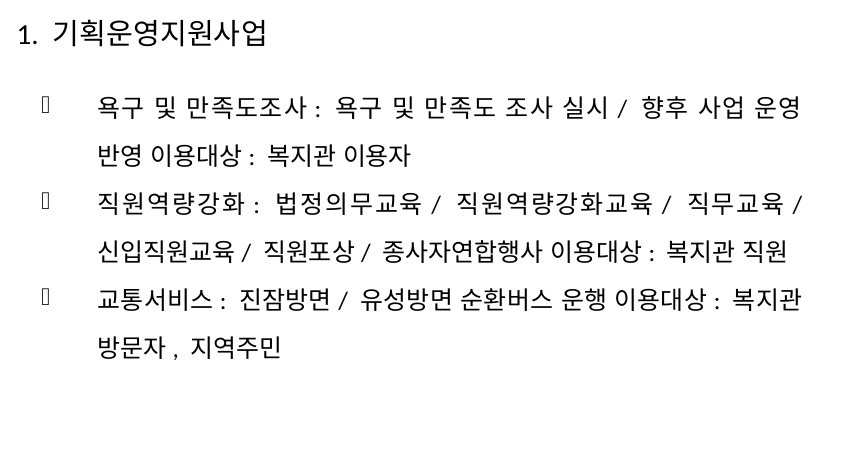

# 1. 기획운영지원사업
욕구 및 만족도조사: 욕구 및 만족도 조사 실시/ 향후 사업 운영 반영 이용대상: 복지관 이용자
직원역량강화: 법정의무교육/ 직원역량강화교육/ 직무교육/ 신입직원교육/ 직원포상/ 종사자연합행사 이용대상: 복지관 직원
교통서비스: 진잠방면/ 유성방면 순환버스 운행 이용대상: 복지관 방문자, 지역주민